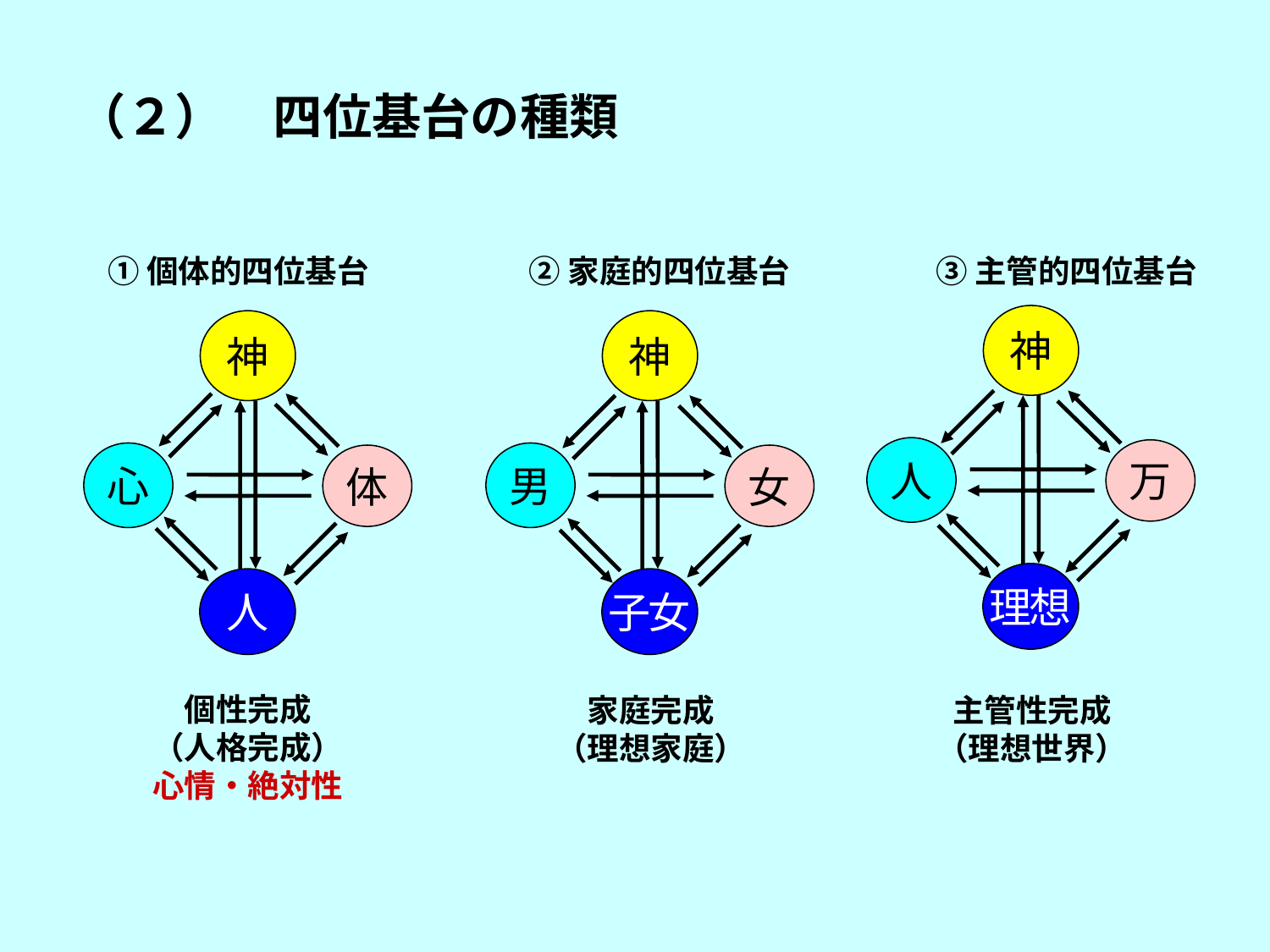

（２）　四位基台の種類

　① 個体的四位基台　　        　 ② 家庭的四位基台　　       　③ 主管的四位基台
神
神
神

人
万
心
男
体
女

理想
人
子女
個性完成
（人格完成）
心情・絶対性
家庭完成
（理想家庭）
主管性完成
（理想世界）